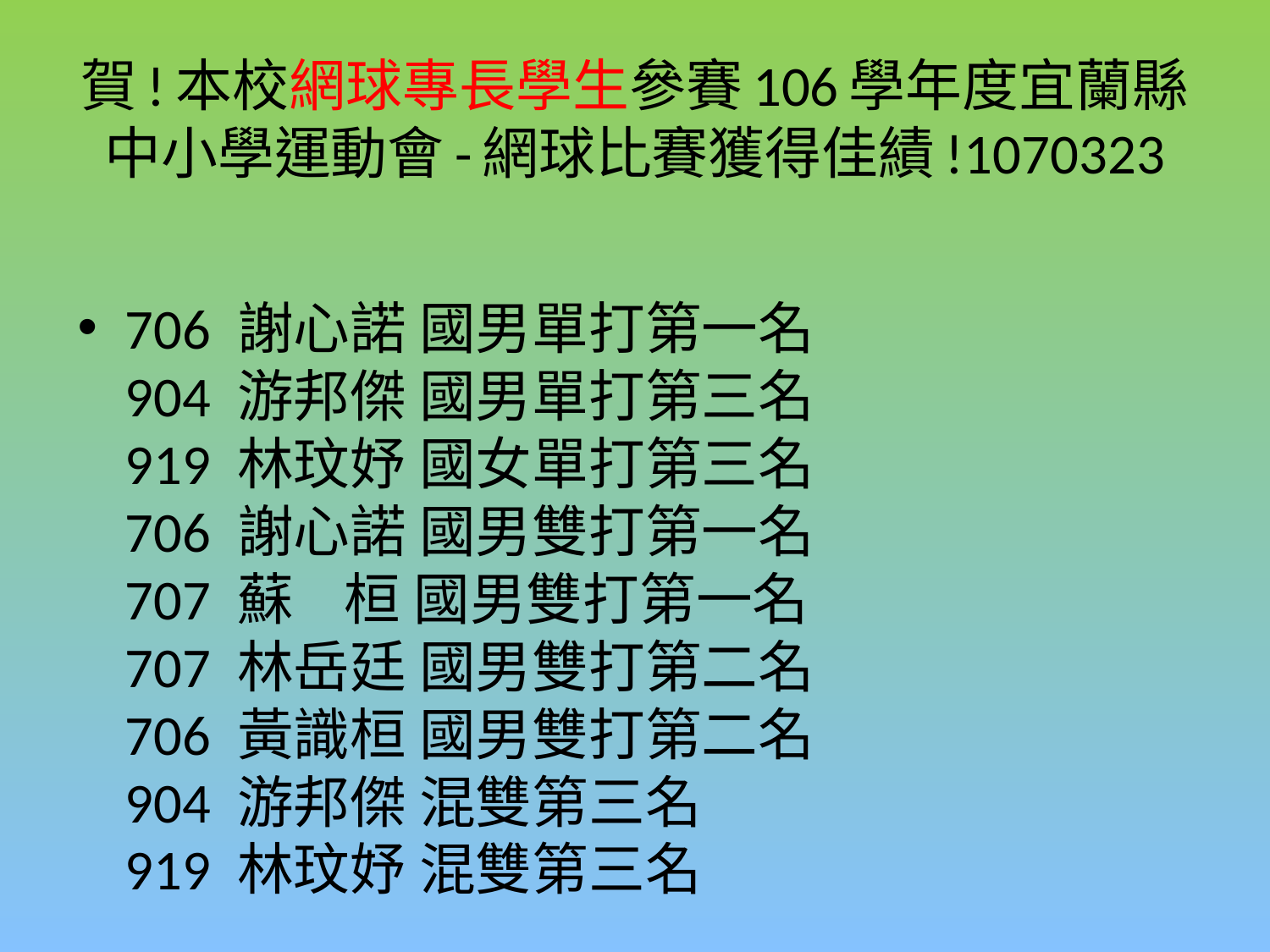

# 賀!本校網球專長學生參賽106學年度宜蘭縣中小學運動會-網球比賽獲得佳績!1070323
706 謝心諾 國男單打第一名
904 游邦傑 國男單打第三名
919 林玟妤 國女單打第三名
706 謝心諾 國男雙打第一名
707 蘇    桓 國男雙打第一名
707 林岳廷 國男雙打第二名
706 黃識桓 國男雙打第二名
904 游邦傑 混雙第三名
919 林玟妤 混雙第三名